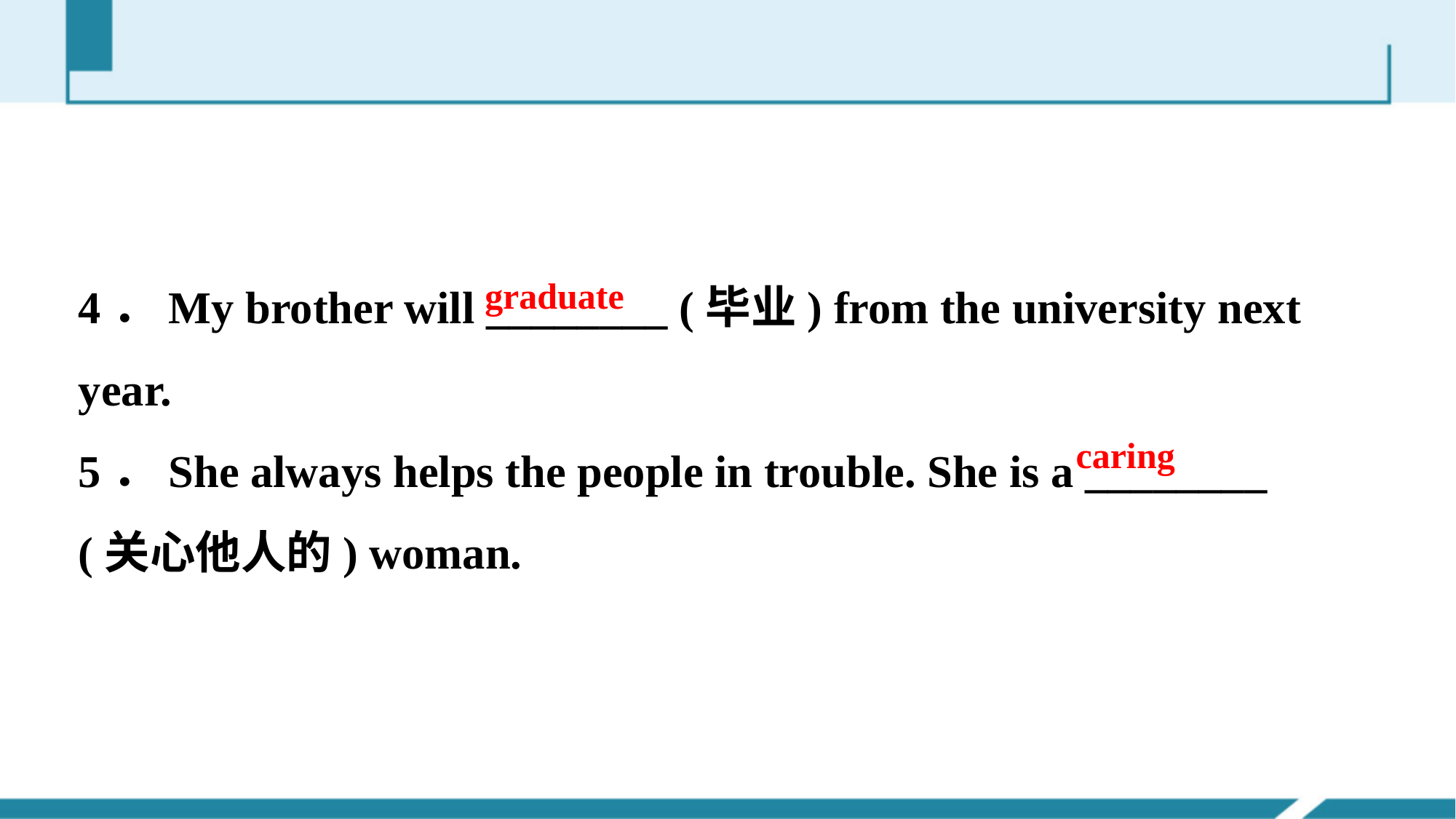

4．My brother will ________ (毕业) from the university next year.
5．She always helps the people in trouble. She is a ________ (关心他人的) woman.
graduate
caring